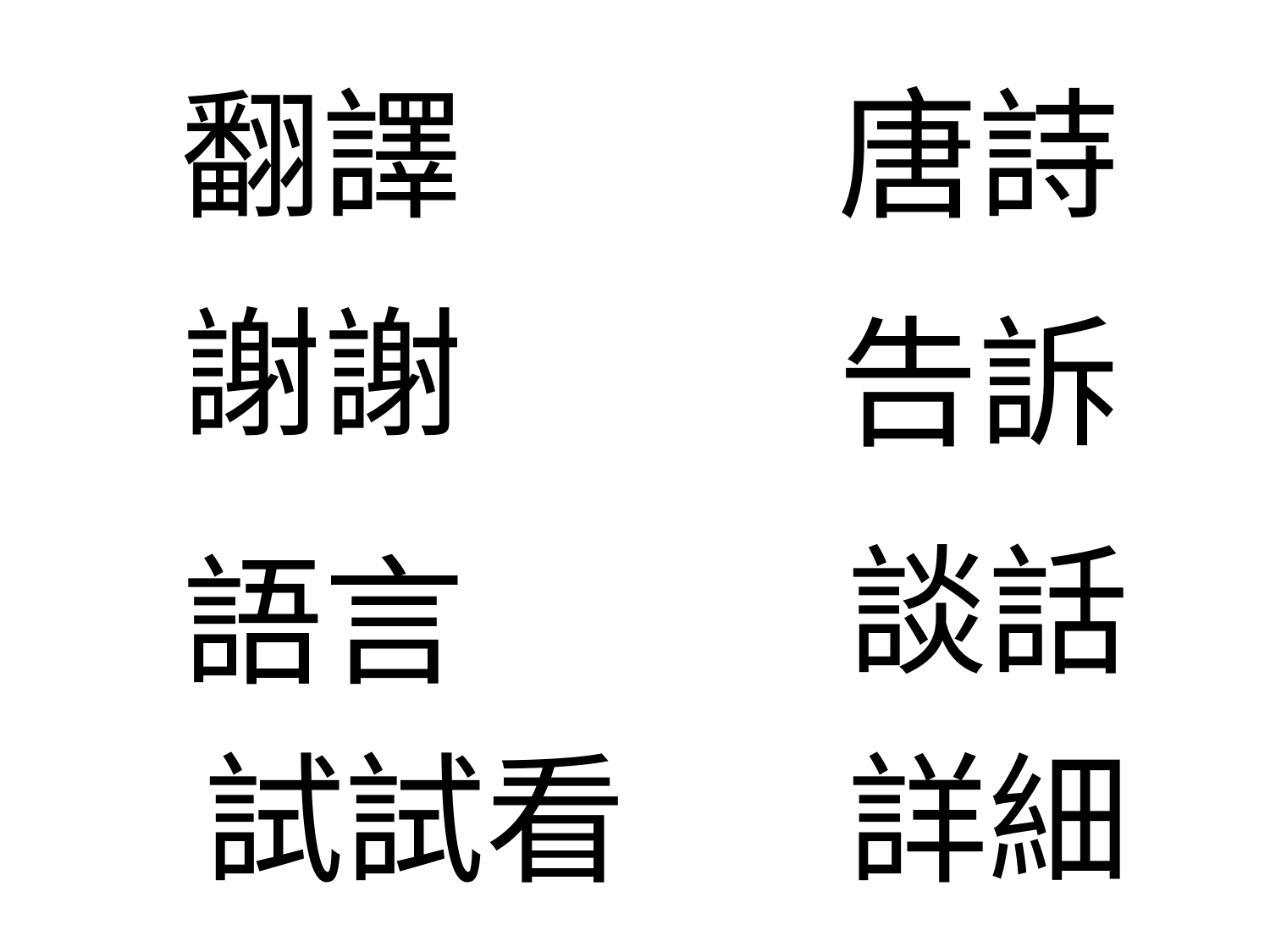

翻譯
唐詩
謝謝
告訴
談話
語言
試試看
詳細